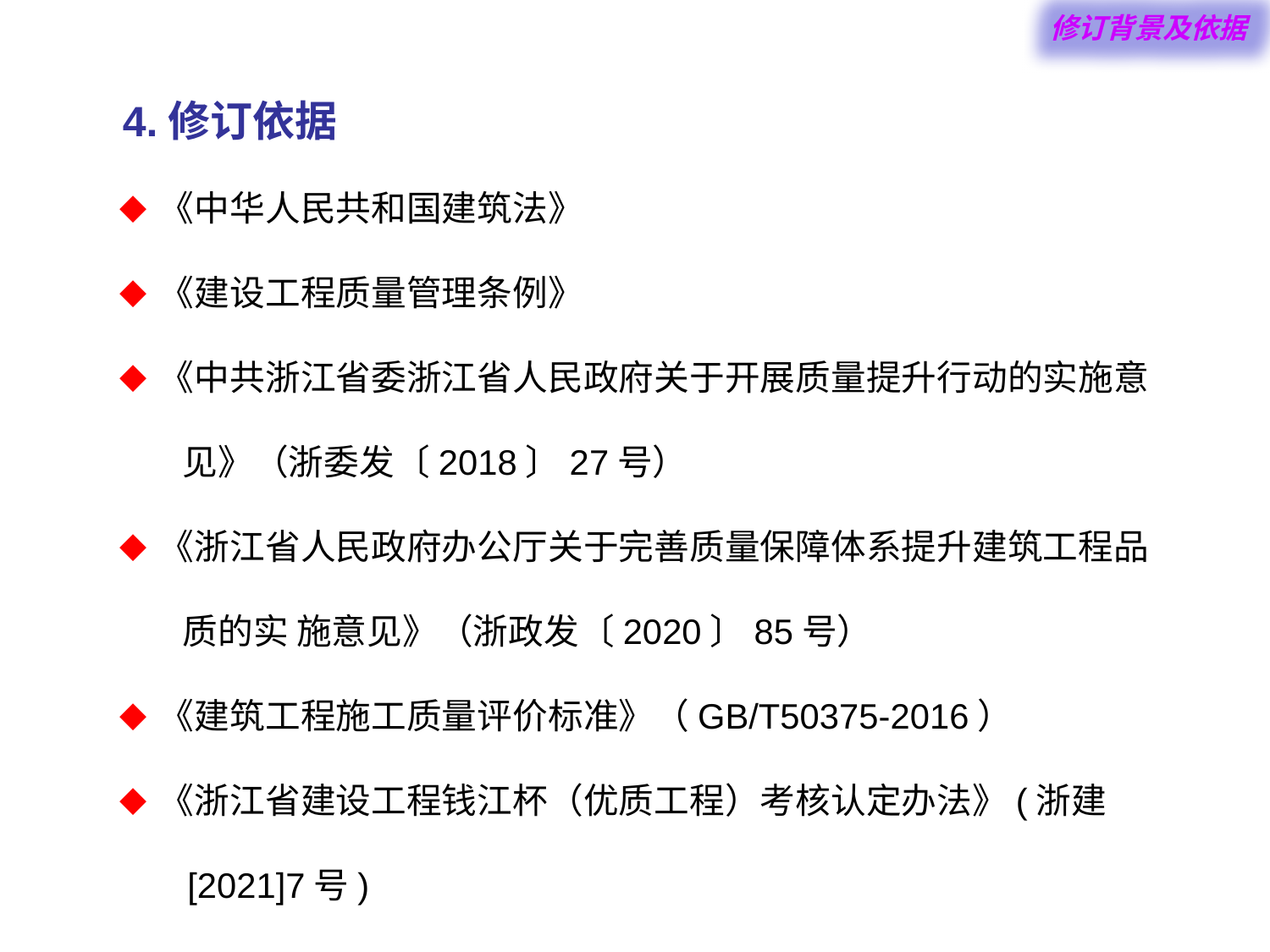

修订背景及依据
4.修订依据
《中华人民共和国建筑法》
《建设工程质量管理条例》
《中共浙江省委浙江省人民政府关于开展质量提升行动的实施意
       见》（浙委发〔2018〕27号）
《浙江省人民政府办公厅关于完善质量保障体系提升建筑工程品
       质的实 施意见》（浙政发〔2020〕85号）
《建筑工程施工质量评价标准》（GB/T50375-2016）
《浙江省建设工程钱江杯（优质工程）考核认定办法》(浙建
       [2021]7号)